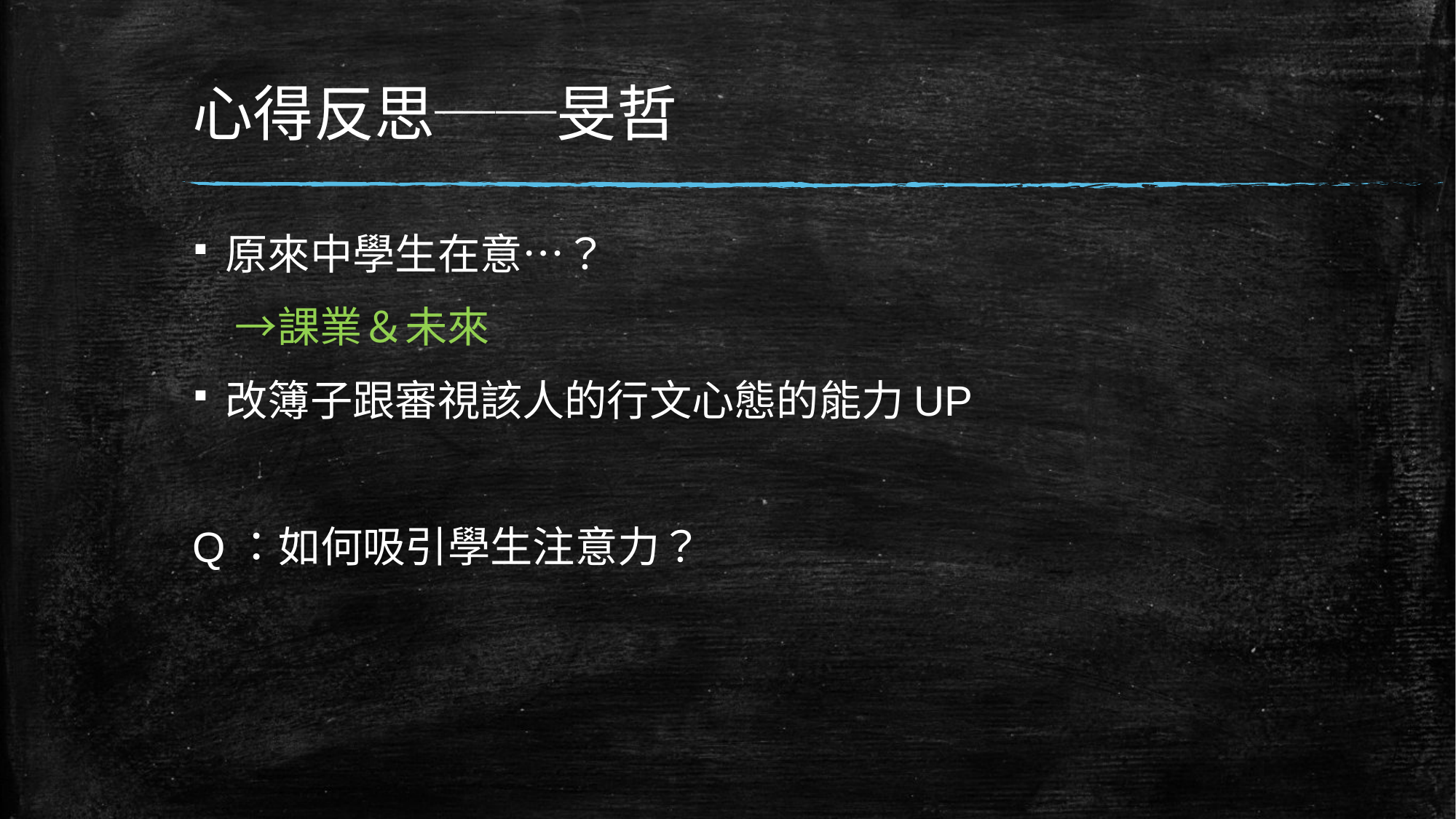

# 心得反思──旻哲
原來中學生在意…？
　→課業＆未來
改簿子跟審視該人的行文心態的能力UP

Q：如何吸引學生注意力？